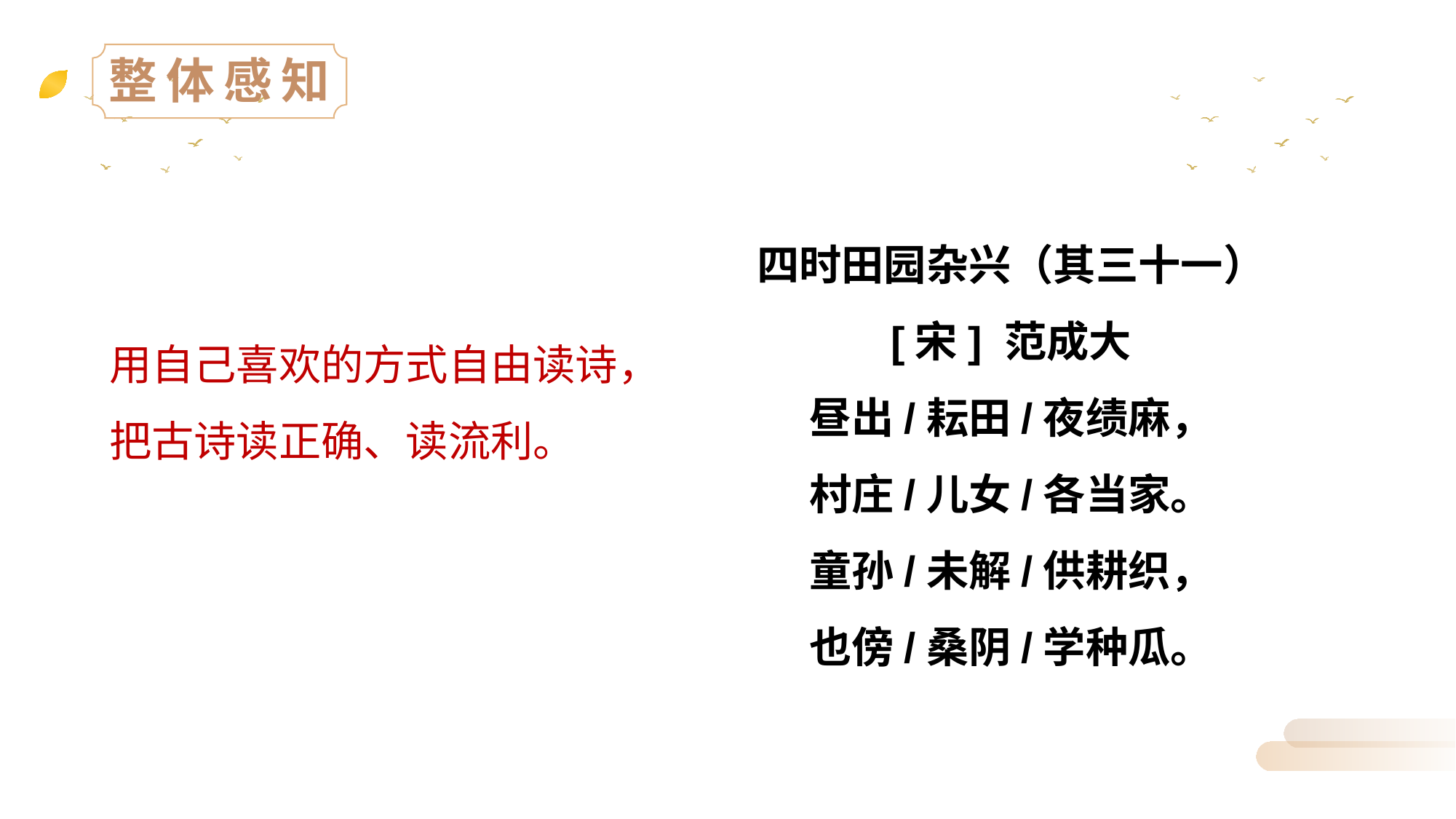

四时田园杂兴（其三十一）
[宋] 范成大
昼出/耘田/夜绩麻，
村庄/儿女/各当家。
童孙/未解/供耕织，
也傍/桑阴/学种瓜。
用自己喜欢的方式自由读诗，把古诗读正确、读流利。